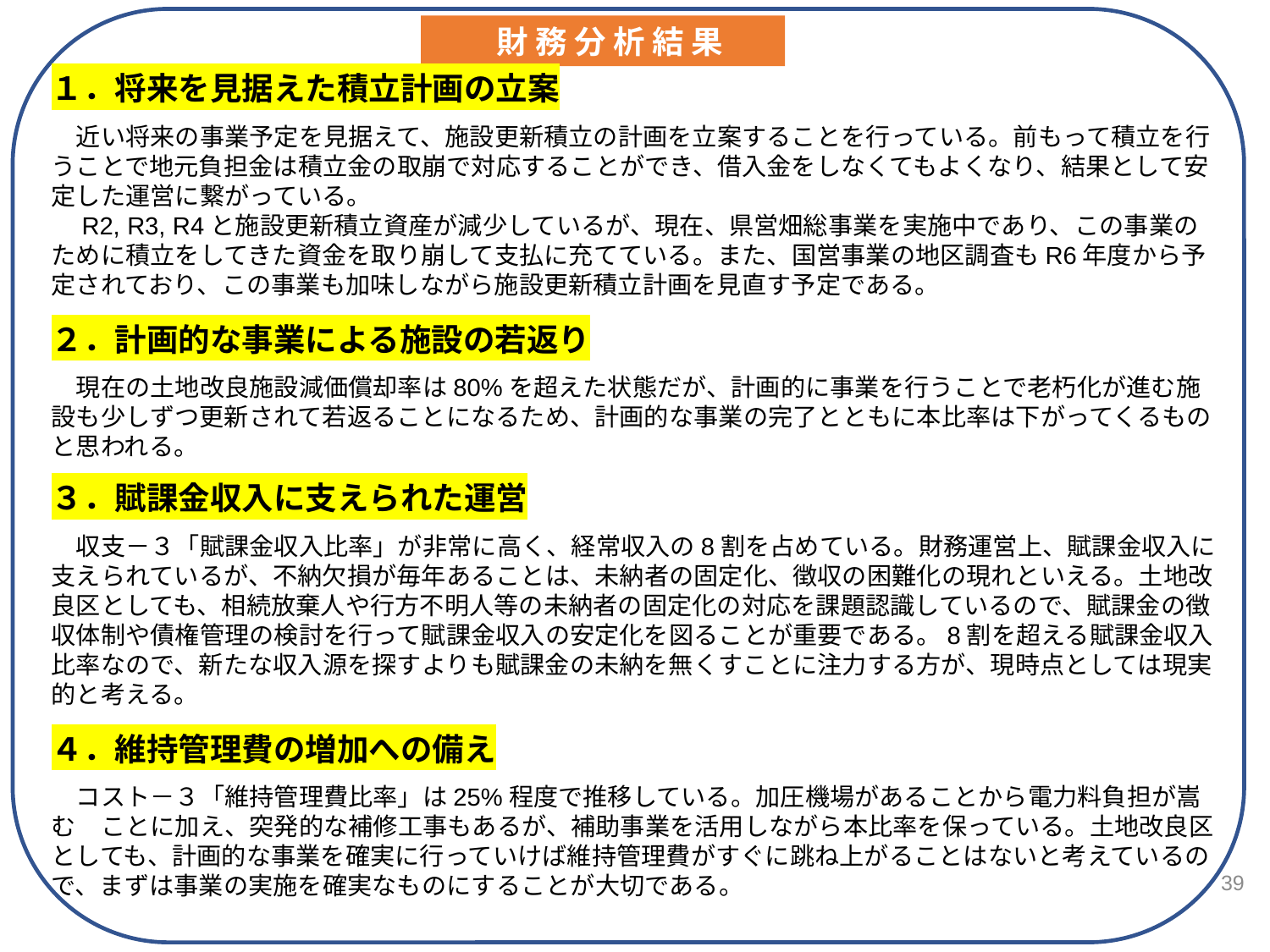

財 務 分 析 結 果
１．将来を見据えた積立計画の立案

　近い将来の事業予定を見据えて、施設更新積立の計画を立案することを行っている。前もって積立を行うことで地元負担金は積立金の取崩で対応することができ、借入金をしなくてもよくなり、結果として安定した運営に繋がっている。
　R2, R3, R4と施設更新積立資産が減少しているが、現在、県営畑総事業を実施中であり、この事業のために積立をしてきた資金を取り崩して支払に充てている。また、国営事業の地区調査もR6年度から予定されており、この事業も加味しながら施設更新積立計画を見直す予定である。

２．計画的な事業による施設の若返り

　現在の土地改良施設減価償却率は80%を超えた状態だが、計画的に事業を行うことで老朽化が進む施設も少しずつ更新されて若返ることになるため、計画的な事業の完了とともに本比率は下がってくるものと思われる。

３．賦課金収入に支えられた運営

　収支－３「賦課金収入比率」が非常に高く、経常収入の8割を占めている。財務運営上、賦課金収入に支えられているが、不納欠損が毎年あることは、未納者の固定化、徴収の困難化の現れといえる。土地改良区としても、相続放棄人や行方不明人等の未納者の固定化の対応を課題認識しているので、賦課金の徴収体制や債権管理の検討を行って賦課金収入の安定化を図ることが重要である。8割を超える賦課金収入比率なので、新たな収入源を探すよりも賦課金の未納を無くすことに注力する方が、現時点としては現実的と考える。

４．維持管理費の増加への備え

　コスト－３「維持管理費比率」は25%程度で推移している。加圧機場があることから電力料負担が嵩む　ことに加え、突発的な補修工事もあるが、補助事業を活用しながら本比率を保っている。土地改良区としても、計画的な事業を確実に行っていけば維持管理費がすぐに跳ね上がることはないと考えているので、まずは事業の実施を確実なものにすることが大切である。
39